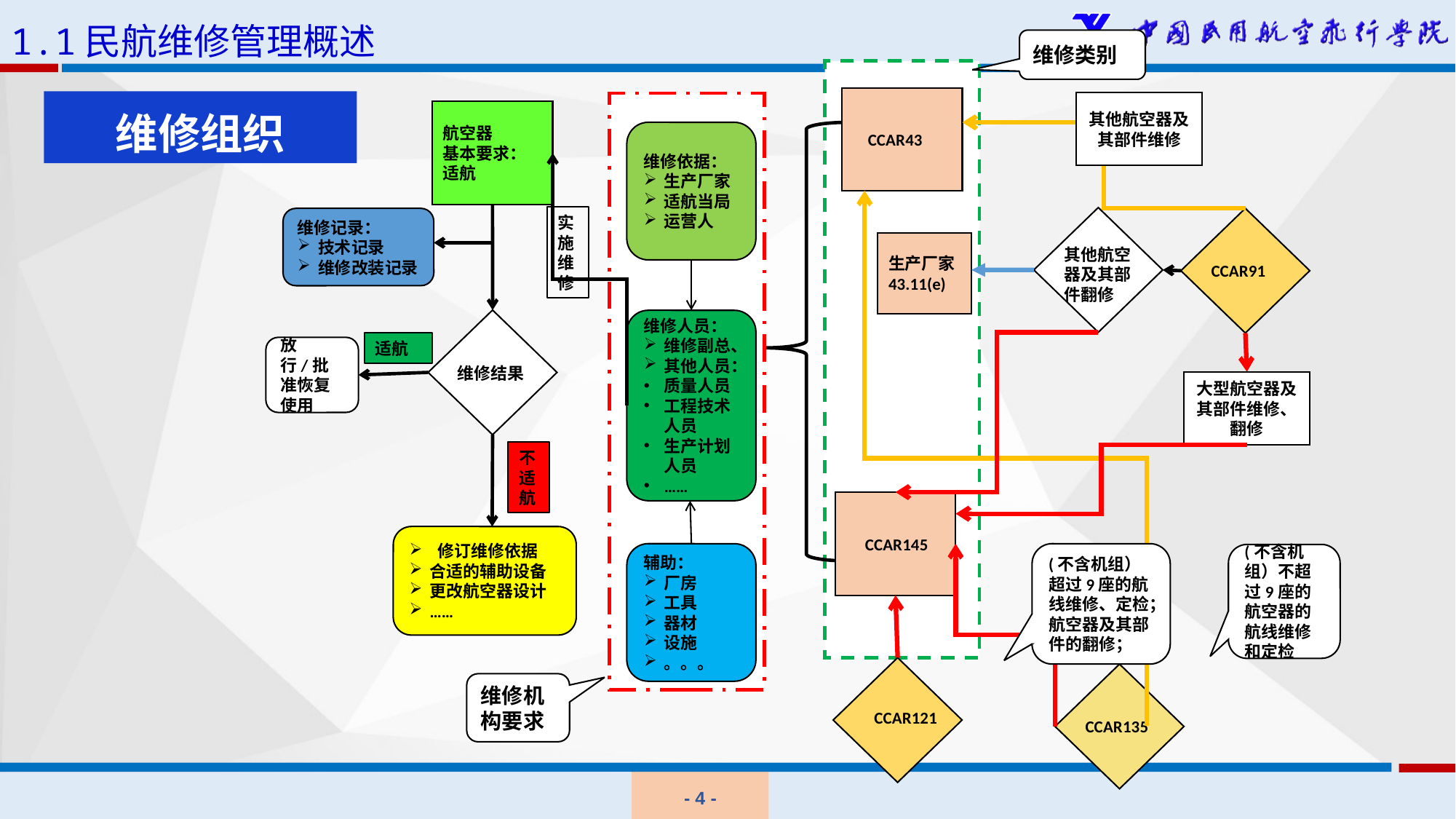

1.1民航维修管理概述
维修类别

    CCAR43
其他航空器及其部件维修

其他航空器及其部件翻修

CCAR91
生产厂家
43.11(e)
大型航空器及其部件维修、翻修
     CCAR145

CCAR121

CCAR135

维修依据：
生产厂家
适航当局
运营人
维修人员：
维修副总、
其他人员：
质量人员
工程技术人员
生产计划人员
……
辅助：
厂房
工具
器材
设施
。。。
航空器
基本要求：适航
实施
维修
维修记录：
技术记录
维修改装记录

适航
放行/批准恢复使用
维修结果
不适航
 修订维修依据
合适的辅助设备
更改航空器设计
……

(不含机组）超过9座的航线维修、定检；航空器及其部件的翻修；
(不含机组）不超过9座的航空器的航线维修和定检
维修机构要求
维修组织